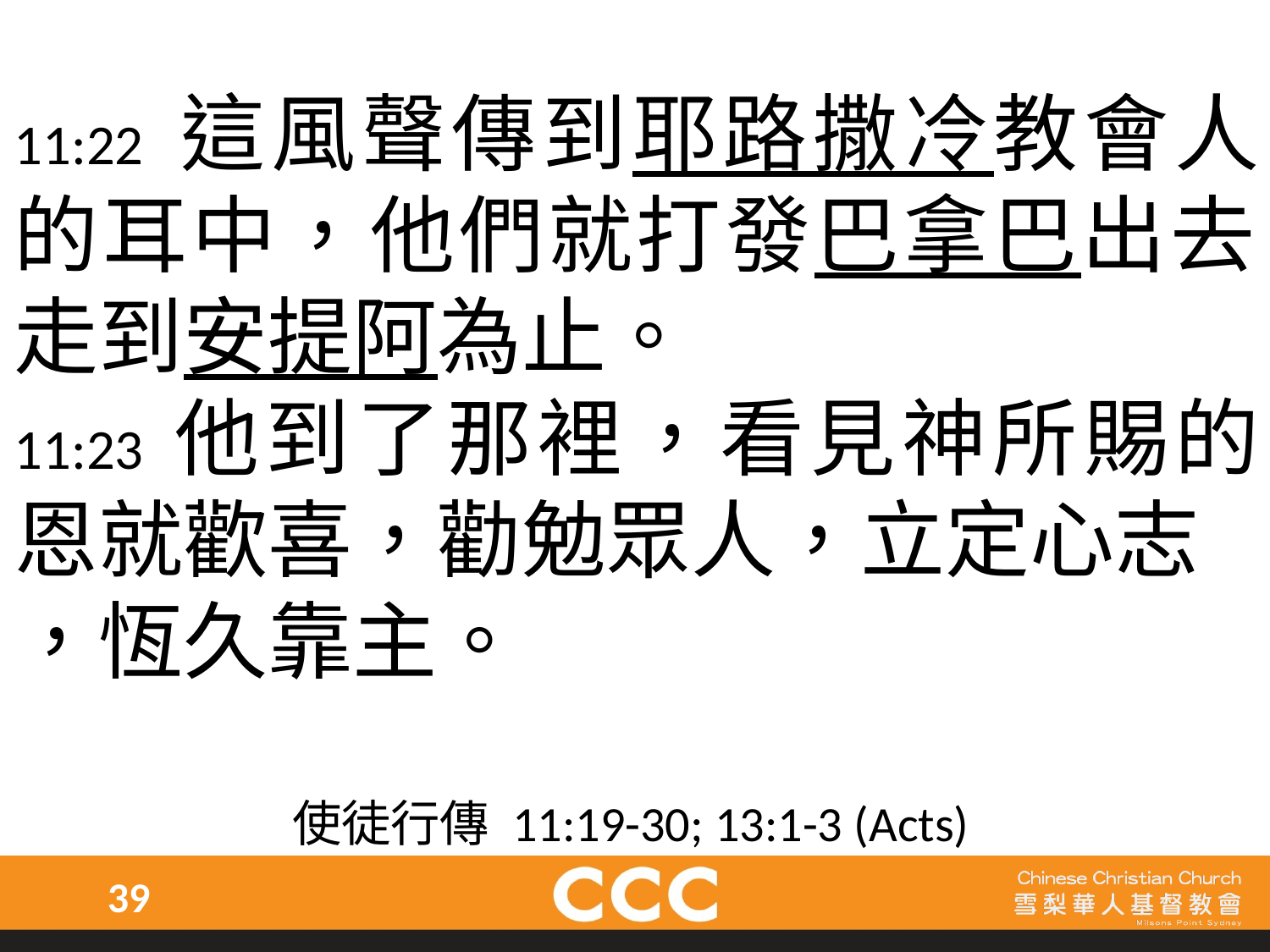

11:22 這風聲傳到耶路撒冷教會人的耳中，他們就打發巴拿巴出去，走到安提阿為止。
11:23 他到了那裡，看見神所賜的恩就歡喜，勸勉眾人，立定心志
，恆久靠主。
使徒行傳 11:19-30; 13:1-3 (Acts)
39